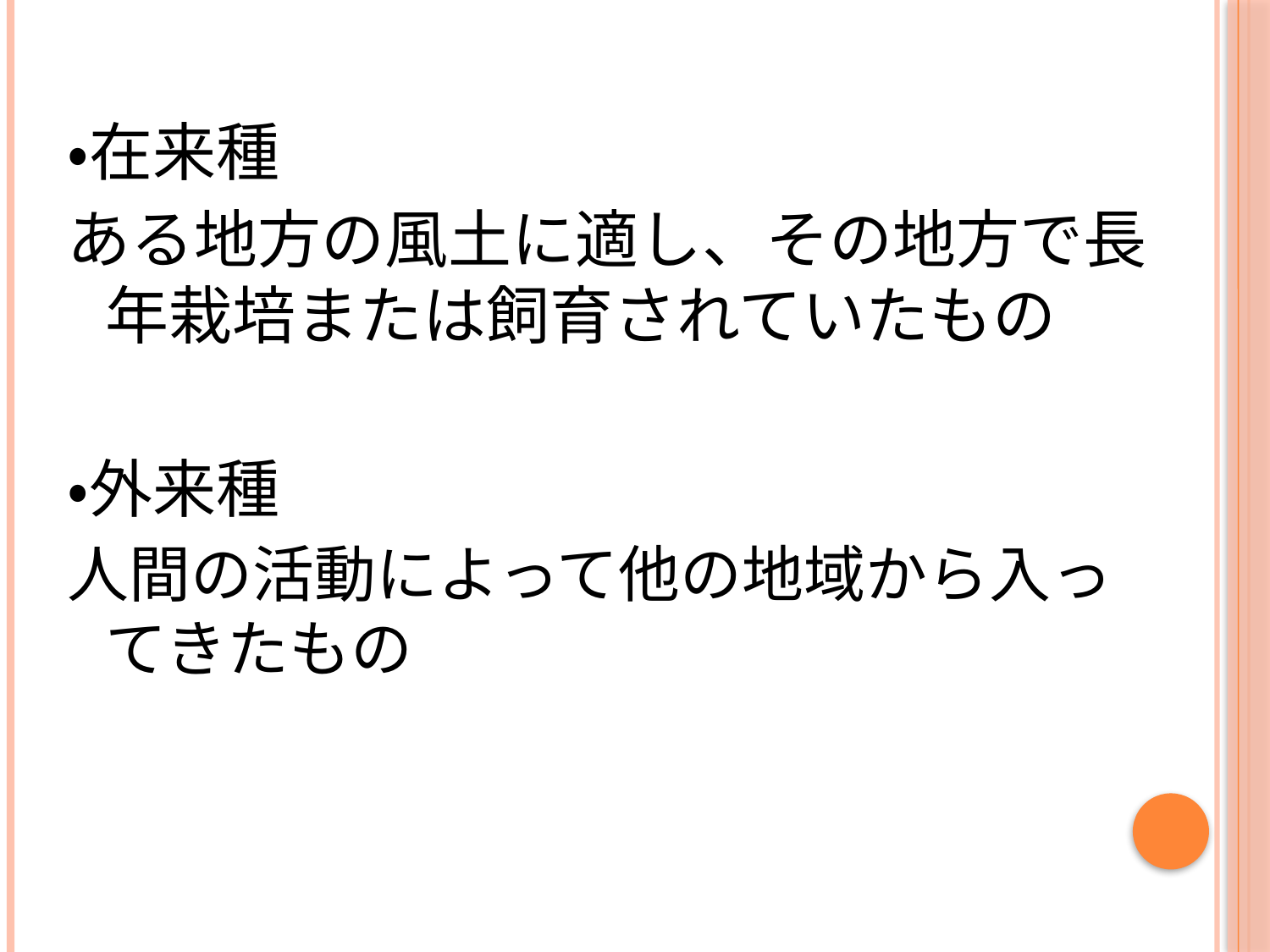

・在来種
ある地方の風土に適し、その地方で長年栽培または飼育されていたもの

・外来種
人間の活動によって他の地域から入ってきたもの